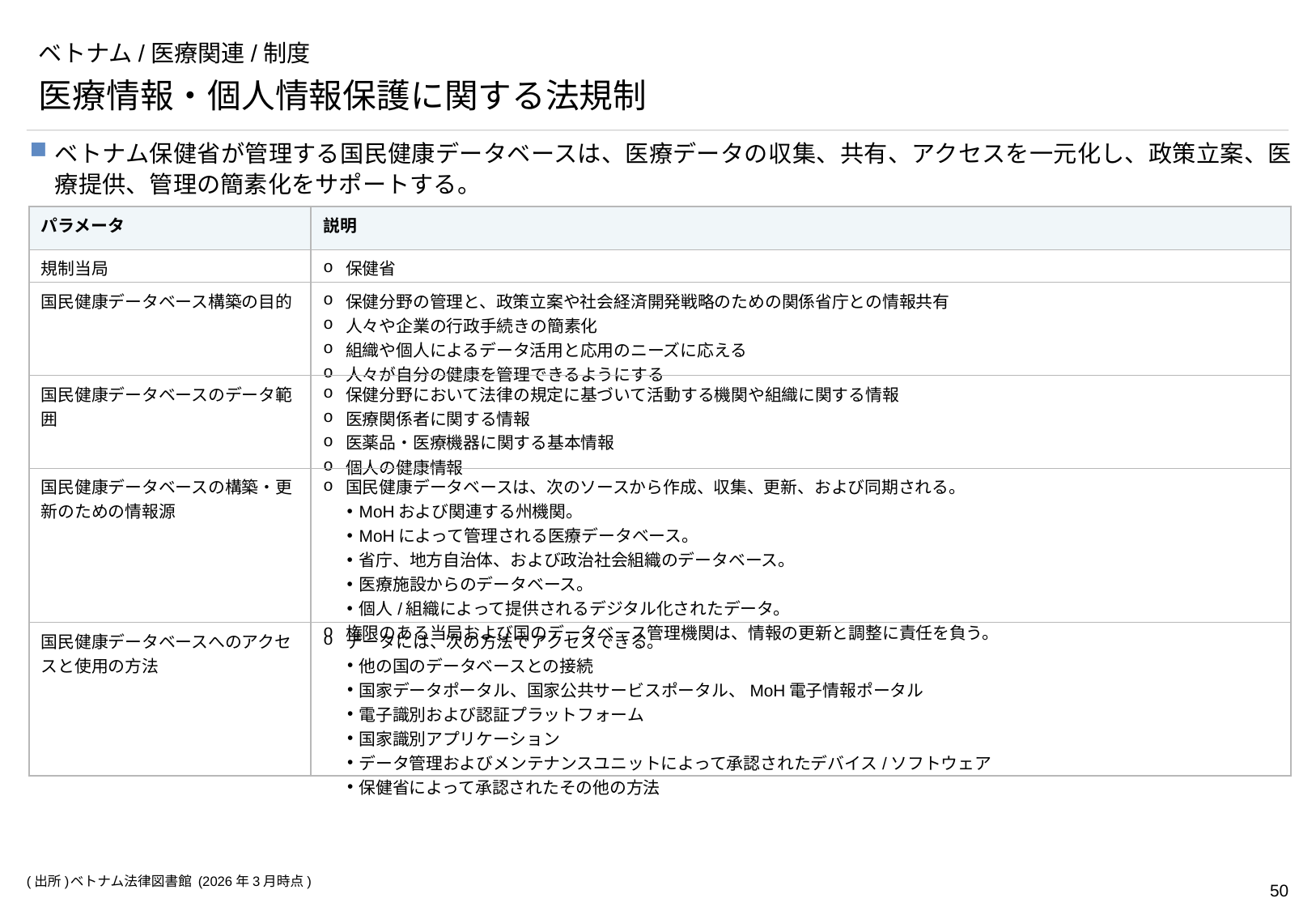

# ベトナム/医療関連/制度
医療情報・個人情報保護に関する法規制
ベトナム保健省が管理する国民健康データベースは、医療データの収集、共有、アクセスを一元化し、政策立案、医療提供、管理の簡素化をサポートする。

| パラメータ | 説明 |
| --- | --- |
| 規制当局 | 保健省 |
| 国民健康データベース構築の目的 | 保健分野の管理と、政策立案や社会経済開発戦略のための関係省庁との情報共有 人々や企業の行政手続きの簡素化 組織や個人によるデータ活用と応用のニーズに応える 人々が自分の健康を管理できるようにする |
| 国民健康データベースのデータ範囲 | 保健分野において法律の規定に基づいて活動する機関や組織に関する情報 医療関係者に関する情報 医薬品・医療機器に関する基本情報 個人の健康情報 |
| 国民健康データベースの構築・更新のための情報源 | 国民健康データベースは、次のソースから作成、収集、更新、および同期される。 MoHおよび関連する州機関。 MoHによって管理される医療データベース。 省庁、地方自治体、および政治社会組織のデータベース。 医療施設からのデータベース。 個人/組織によって提供されるデジタル化されたデータ。 権限のある当局および国のデータベース管理機関は、情報の更新と調整に責任を負う。 |
| 国民健康データベースへのアクセスと使用の方法 | データには、次の方法でアクセスできる。 他の国のデータベースとの接続 国家データポータル、国家公共サービスポータル、MoH電子情報ポータル 電子識別および認証プラットフォーム 国家識別アプリケーション データ管理およびメンテナンスユニットによって承認されたデバイス/ソフトウェア 保健省によって承認されたその他の方法 |
(出所)	ベトナム法律図書館 (2026年3月時点)